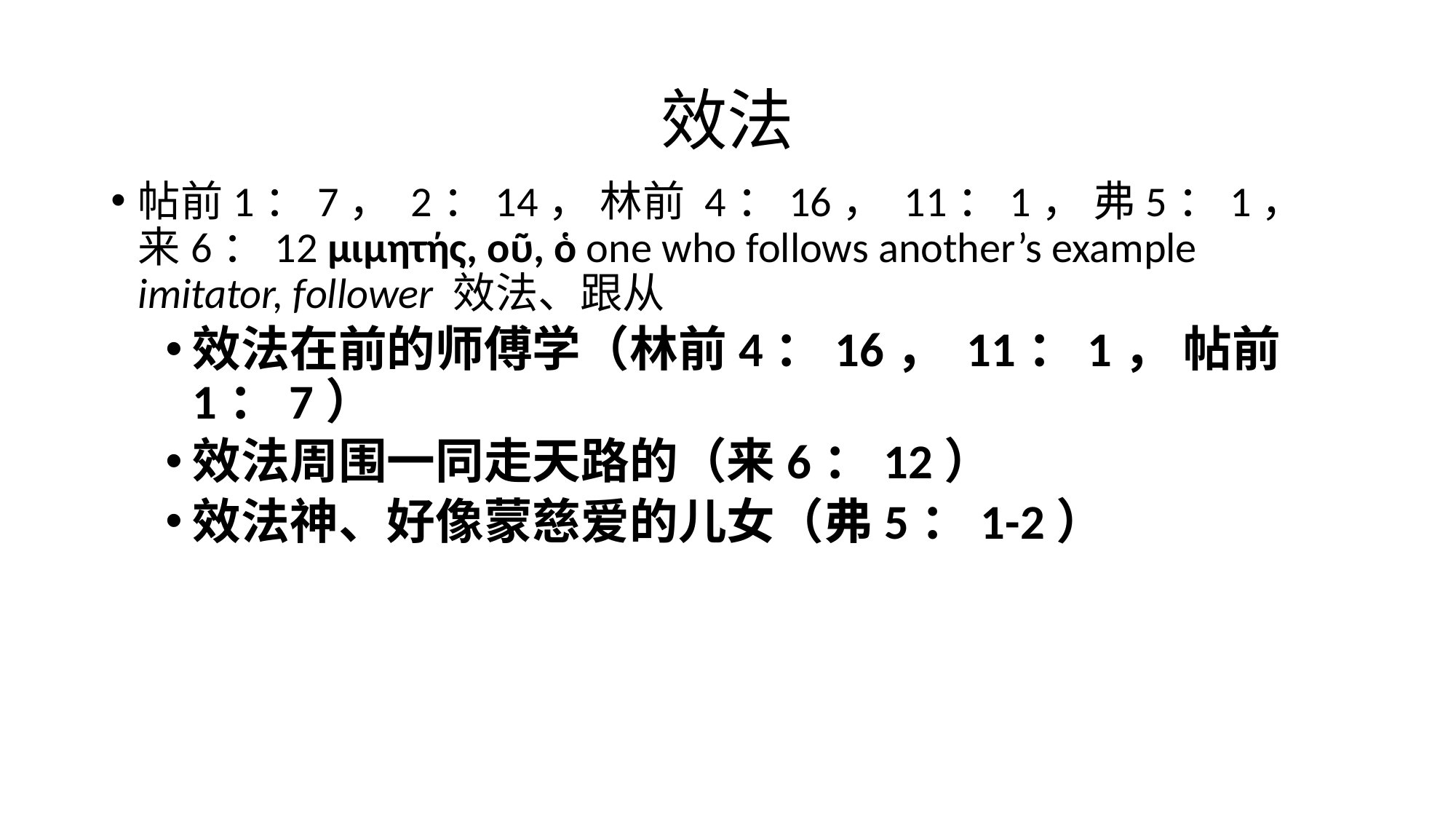

# 效法
帖前1：7， 2：14， 林前 4：16， 11：1， 弗5：1， 来6：12 μιμητής, οῦ, ὁ one who follows another’s example imitator, follower 效法、跟从
效法在前的师傅学（林前4：16， 11：1， 帖前1：7）
效法周围一同走天路的（来6：12）
效法神、好像蒙慈爱的儿女（弗5：1-2）